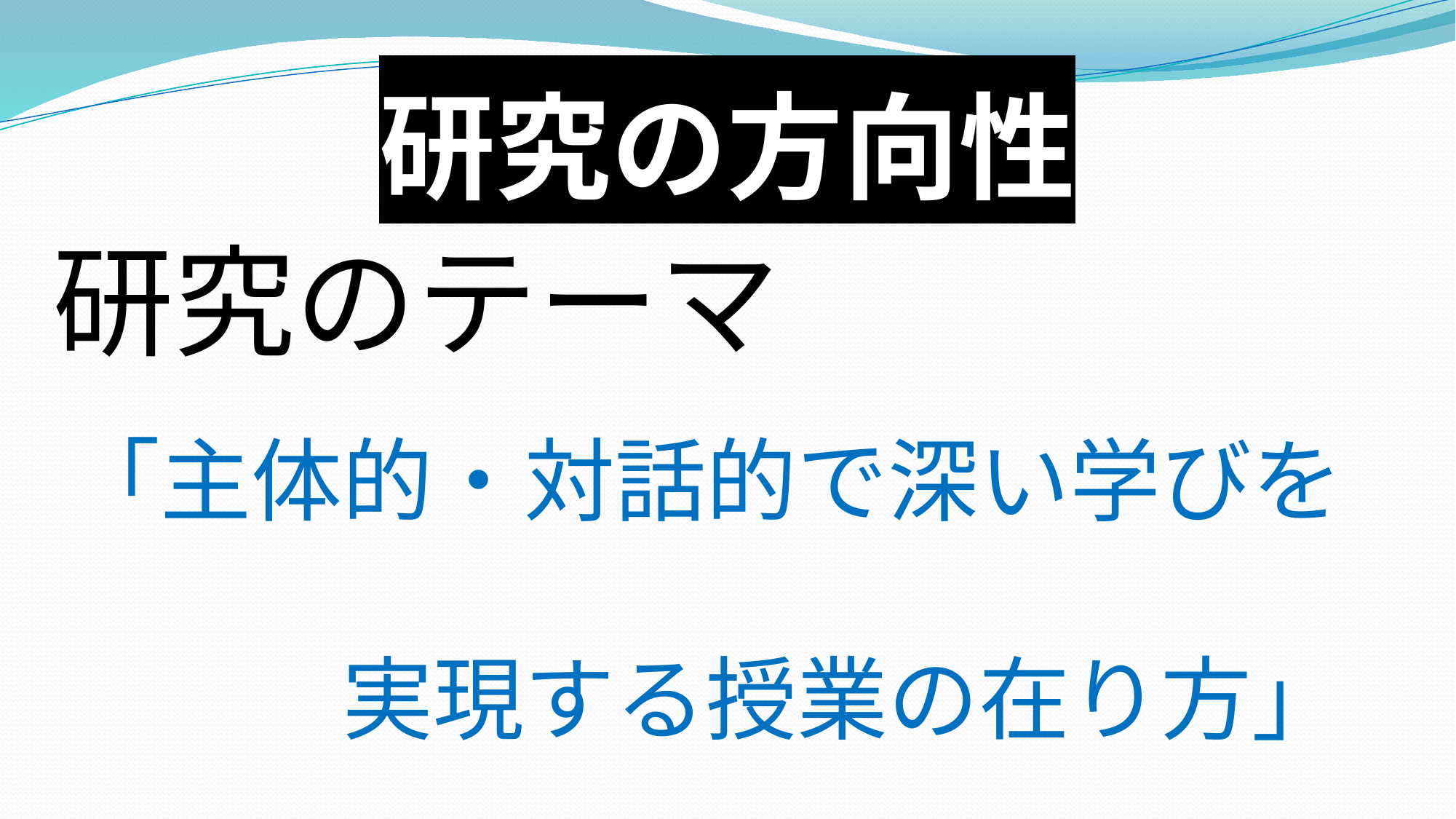

# 研究の方向性
研究のテーマ
「主体的・対話的で深い学びを
　　　実現する授業の在り方」